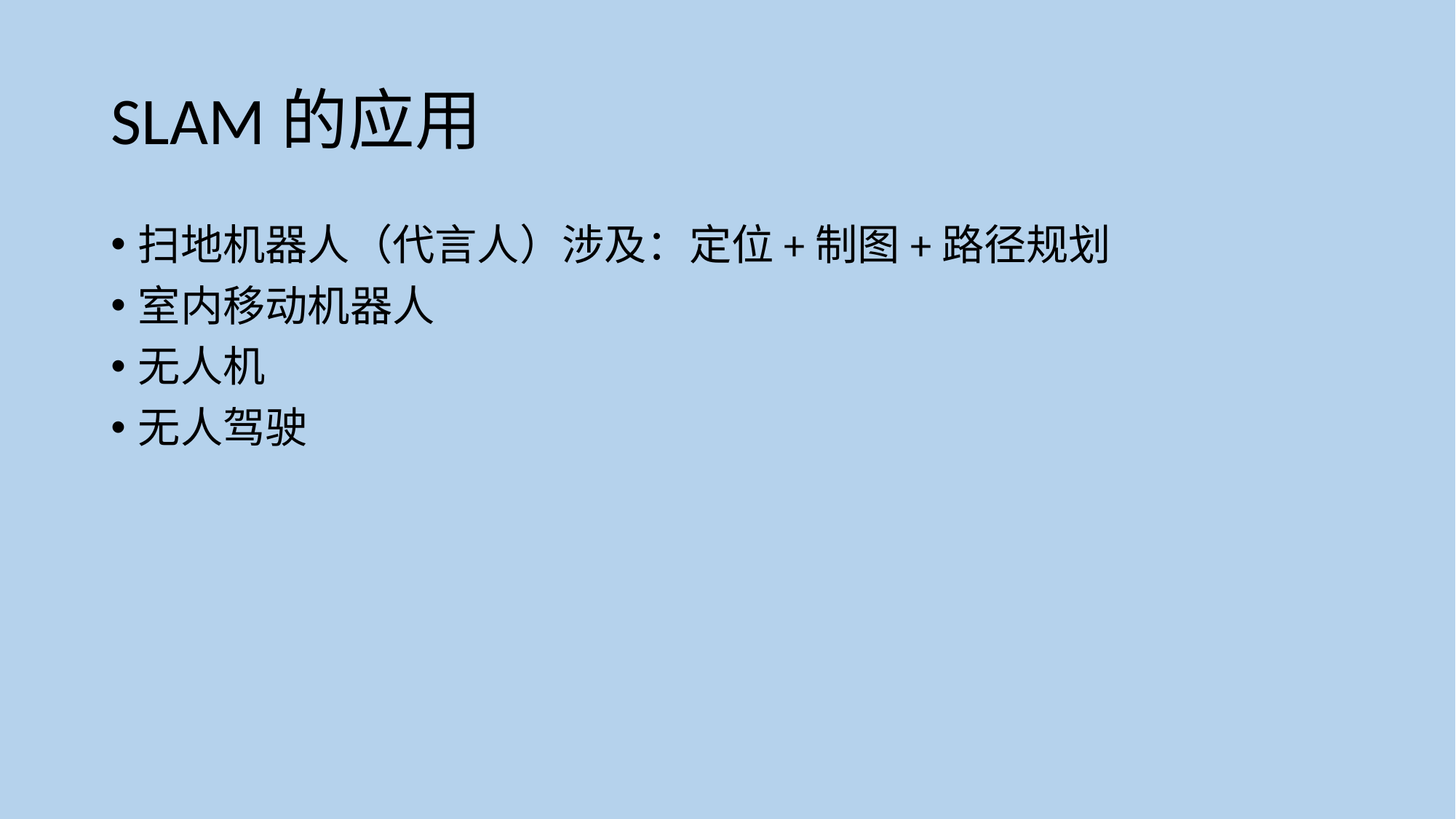

# SLAM的应用
扫地机器人（代言人）涉及：定位+制图+路径规划
室内移动机器人
无人机
无人驾驶